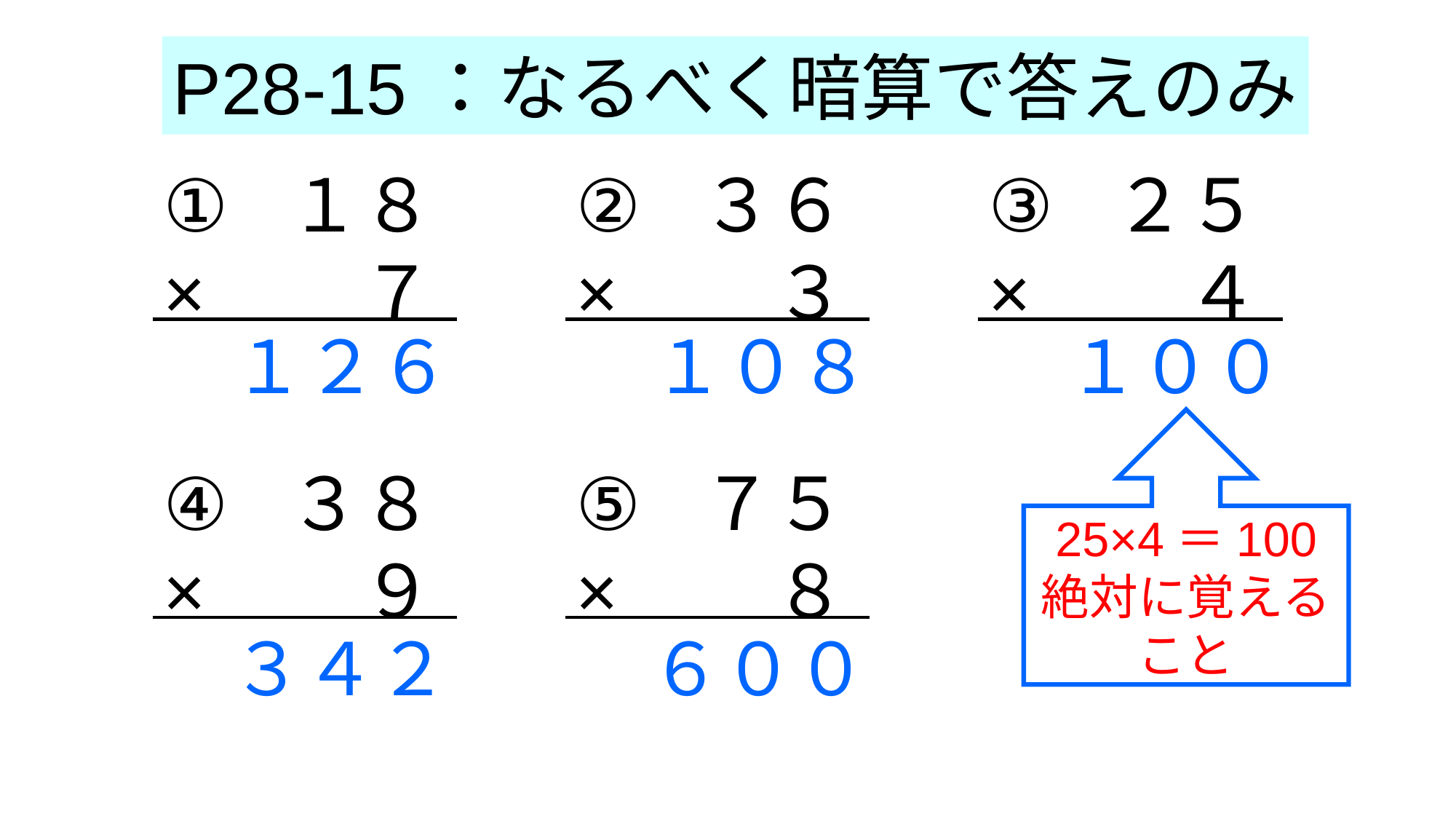

P28-15：なるべく暗算で答えのみ
①×１８
×①　７
②×３６
×①　３
③×２５
×①　４
１２６
１０８
１００
25×4＝100
絶対に覚えること
④×３８
×①　９
⑤×７５
×①　８
６００
３４２